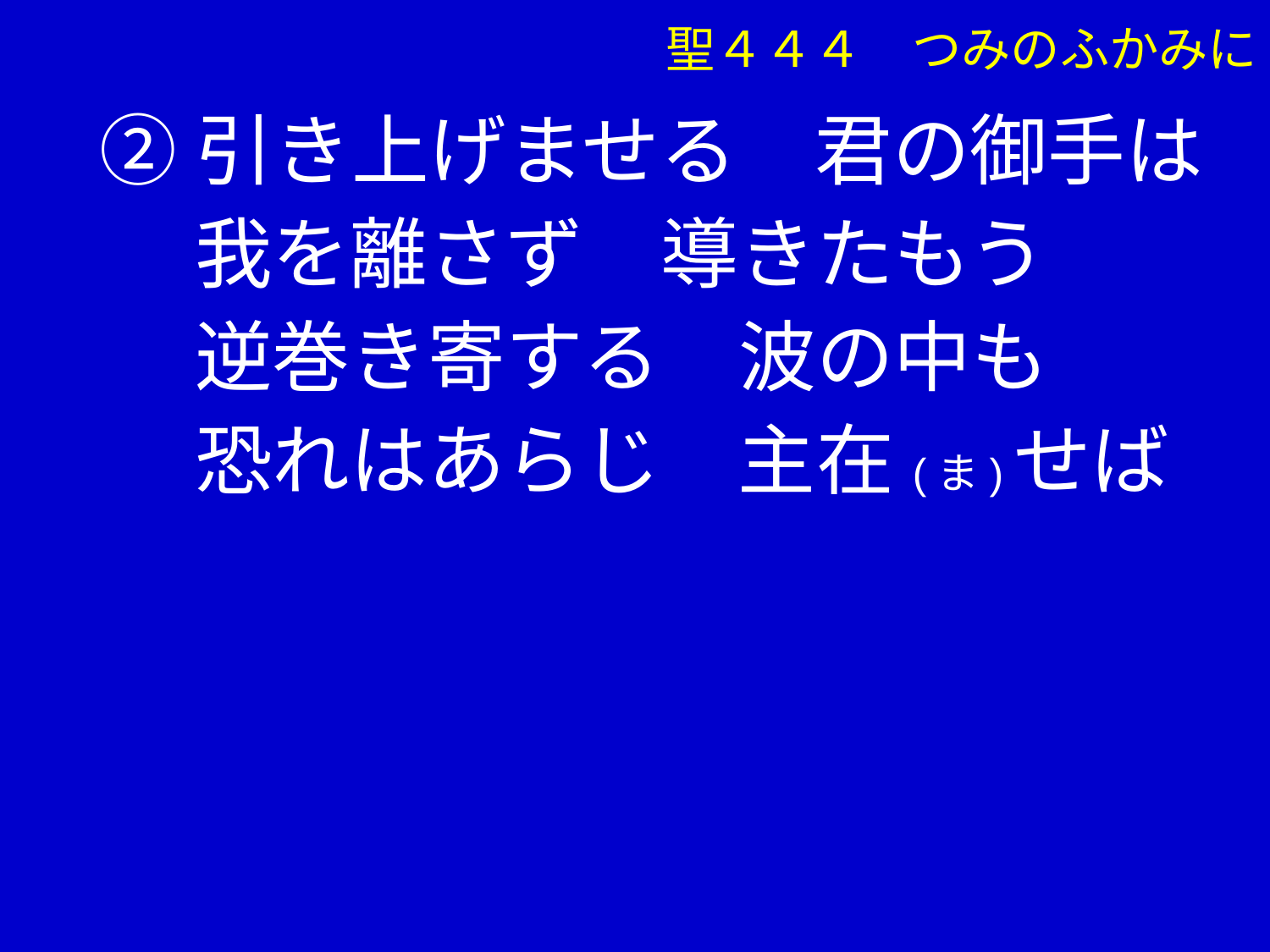

②引き上げませる　君の御手は
　 我を離さず　導きたもう
　 逆巻き寄する　波の中も
　 恐れはあらじ　主在(ま)せば

聖４４４　つみのふかみに